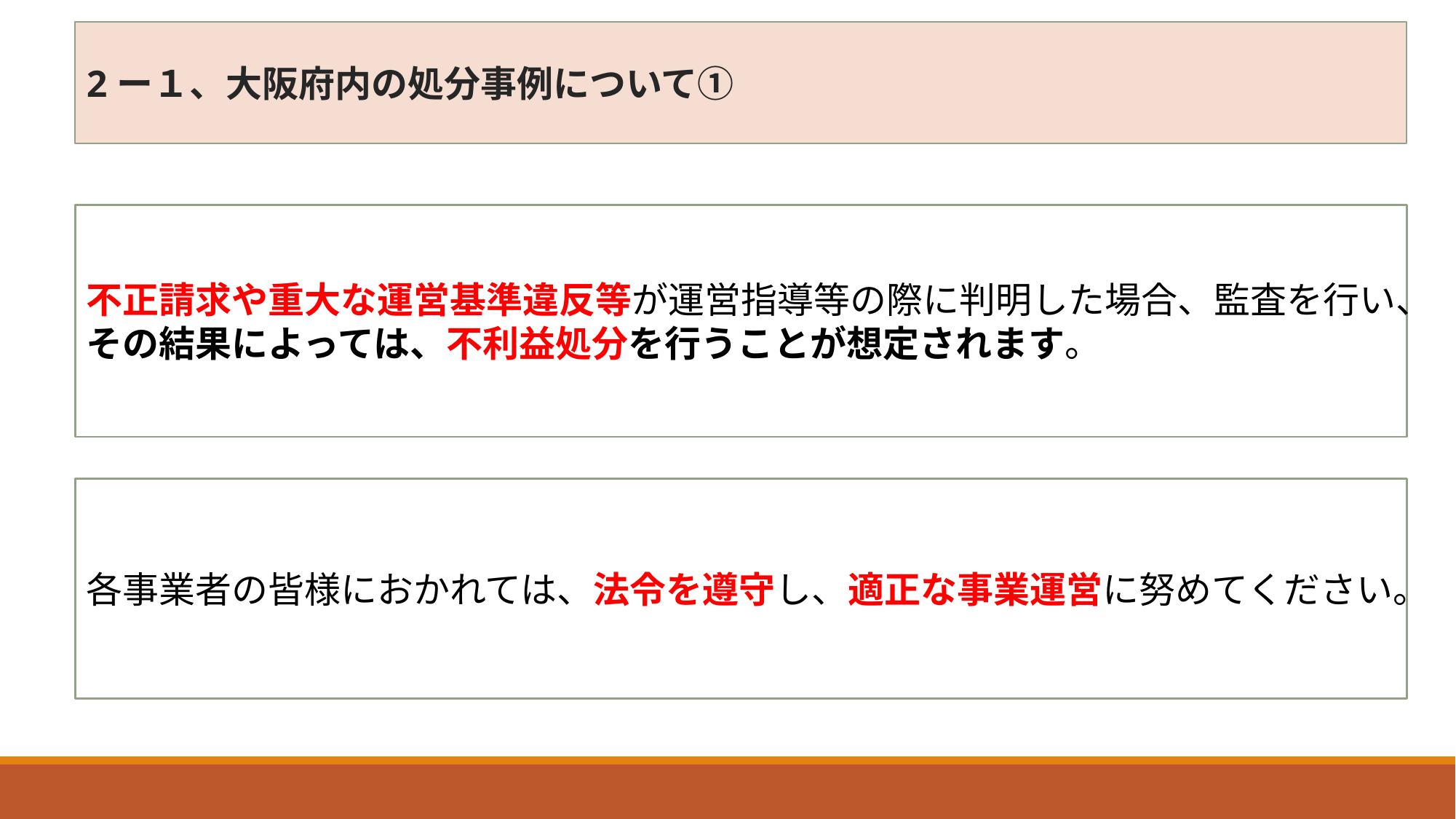

2ー１、大阪府内の処分事例について①
不正請求や重大な運営基準違反等が運営指導等の際に判明した場合、監査を行い、その結果によっては、不利益処分を行うことが想定されます。
各事業者の皆様におかれては、法令を遵守し、適正な事業運営に努めてください。